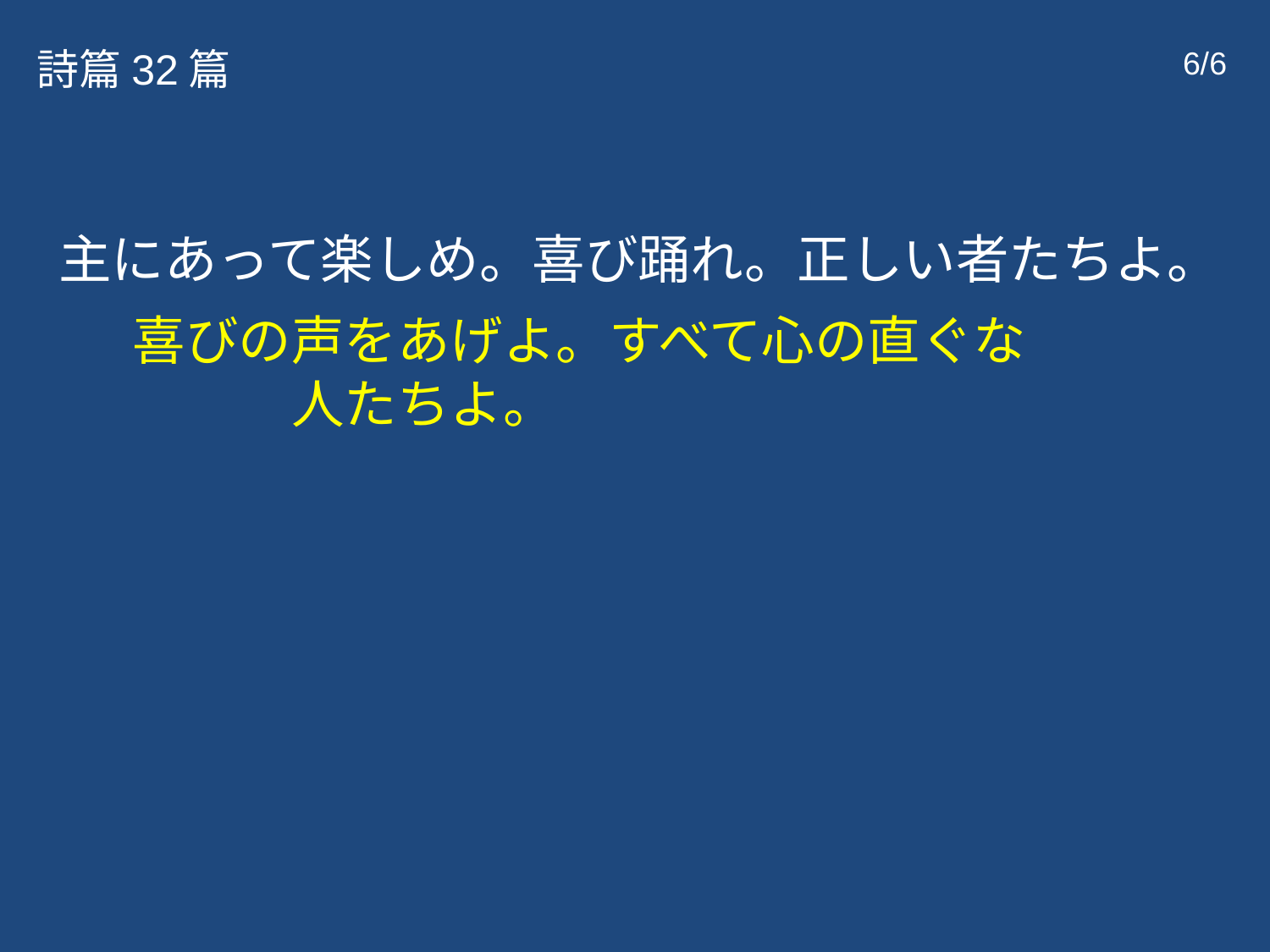

詩篇32篇
6/6
主にあって楽しめ。喜び踊れ。正しい者たちよ。
喜びの声をあげよ。すべて心の直ぐな　　　　　　人たちよ。